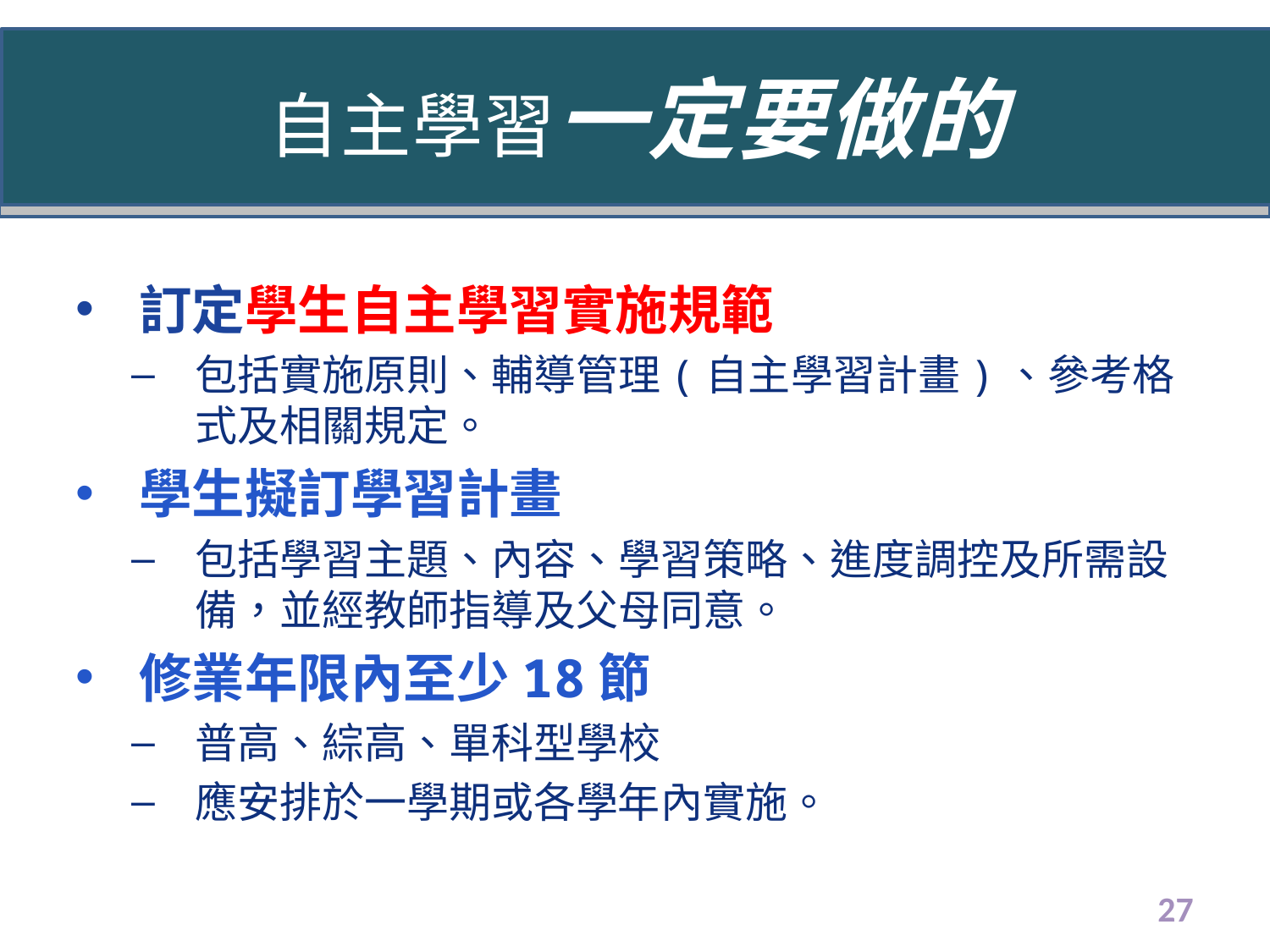

自主學習一定要做的

訂定學生自主學習實施規範
包括實施原則、輔導管理(自主學習計畫)、參考格式及相關規定。
學生擬訂學習計畫
包括學習主題、內容、學習策略、進度調控及所需設備，並經教師指導及父母同意。
修業年限內至少18節
普高、綜高、單科型學校
應安排於一學期或各學年內實施。

27